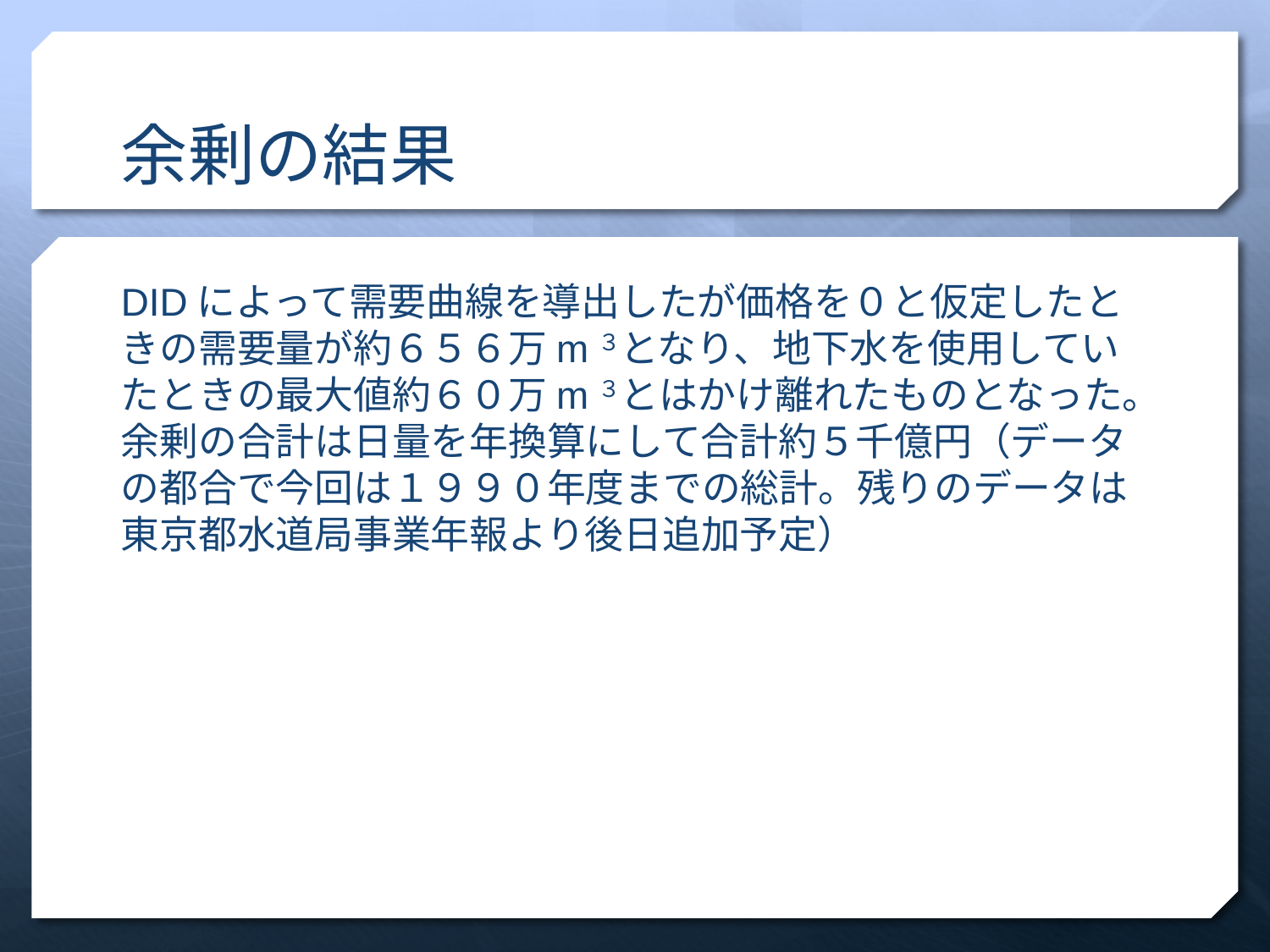

# 余剰の結果
DIDによって需要曲線を導出したが価格を０と仮定したときの需要量が約６５６万m３となり、地下水を使用していたときの最大値約６０万m３とはかけ離れたものとなった。余剰の合計は日量を年換算にして合計約５千億円（データの都合で今回は１９９０年度までの総計。残りのデータは東京都水道局事業年報より後日追加予定）